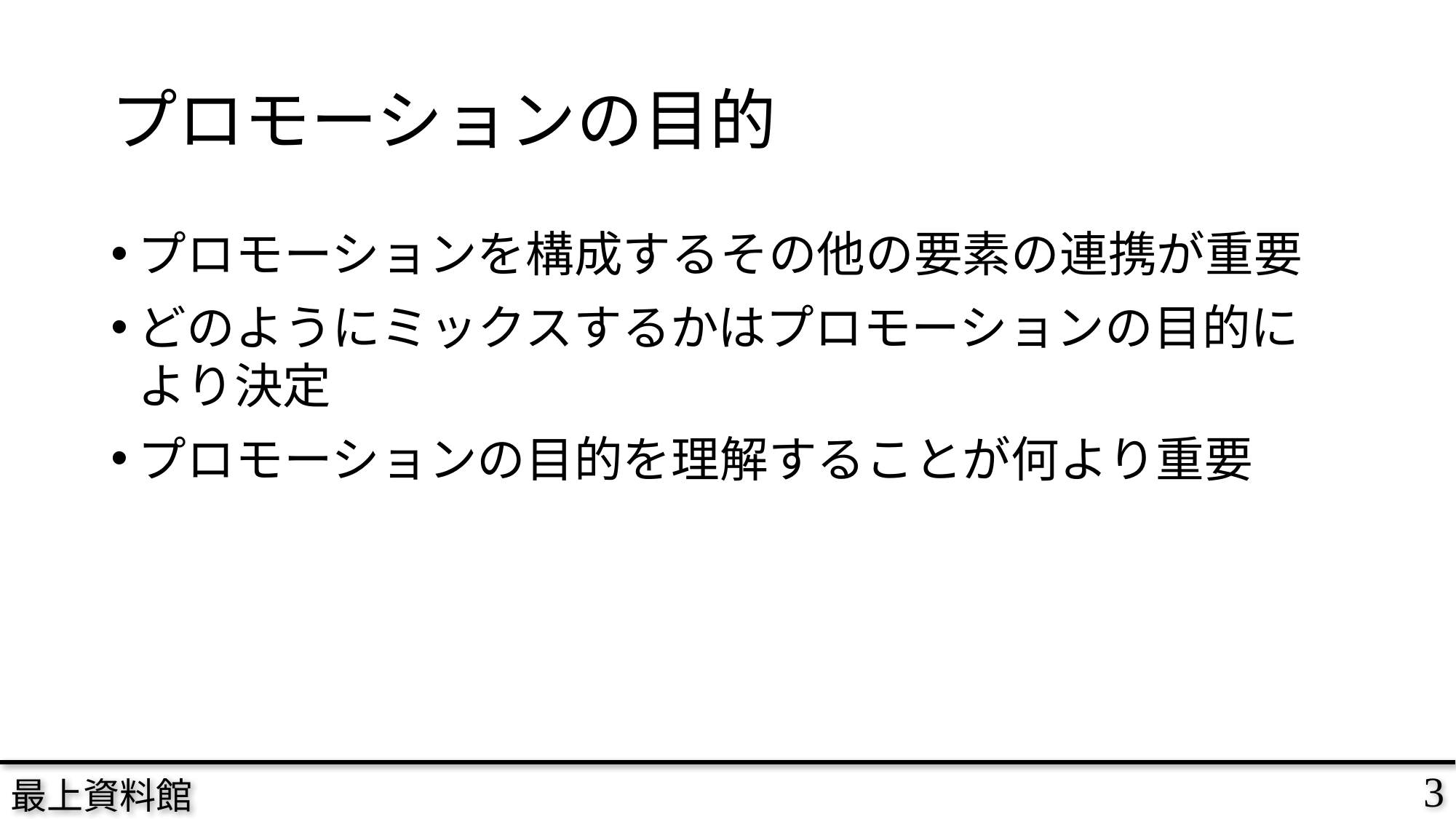

# プロモーションの目的
プロモーションを構成するその他の要素の連携が重要
どのようにミックスするかはプロモーションの目的により決定
プロモーションの目的を理解することが何より重要